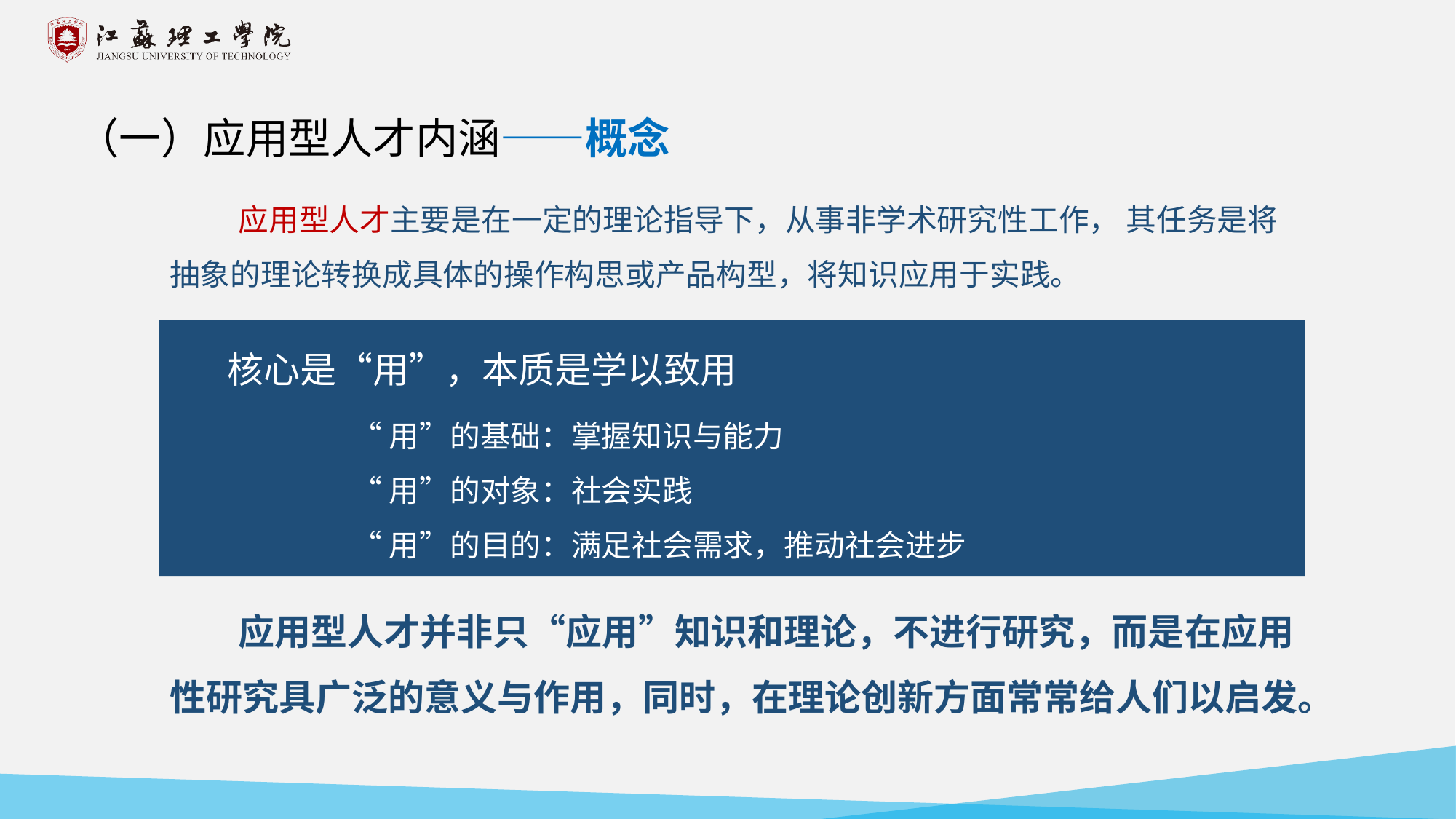

（一）应用型人才内涵——概念
应用型人才主要是在一定的理论指导下，从事非学术研究性工作， 其任务是将抽象的理论转换成具体的操作构思或产品构型，将知识应用于实践。

      核心是“用”，本质是学以致用

“用”的基础：掌握知识与能力
“用”的对象：社会实践
“用”的目的：满足社会需求，推动社会进步
应用型人才并非只“应用”知识和理论，不进行研究，而是在应用性研究具广泛的意义与作用，同时，在理论创新方面常常给人们以启发。